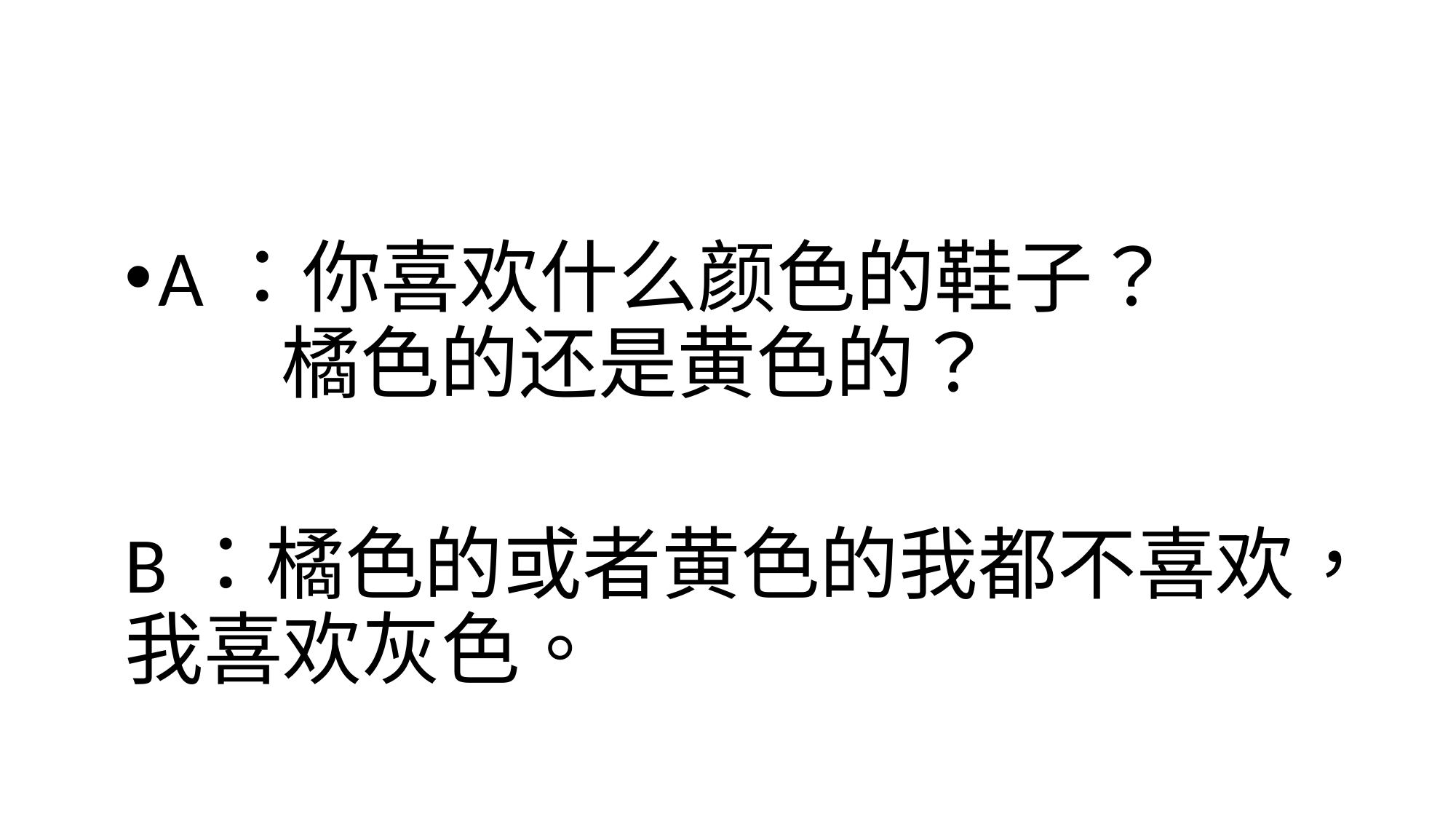

#
A：你喜欢什么颜色的鞋子？
       橘色的还是黄色的？
B：橘色的或者黄色的我都不喜欢，我喜欢灰色。